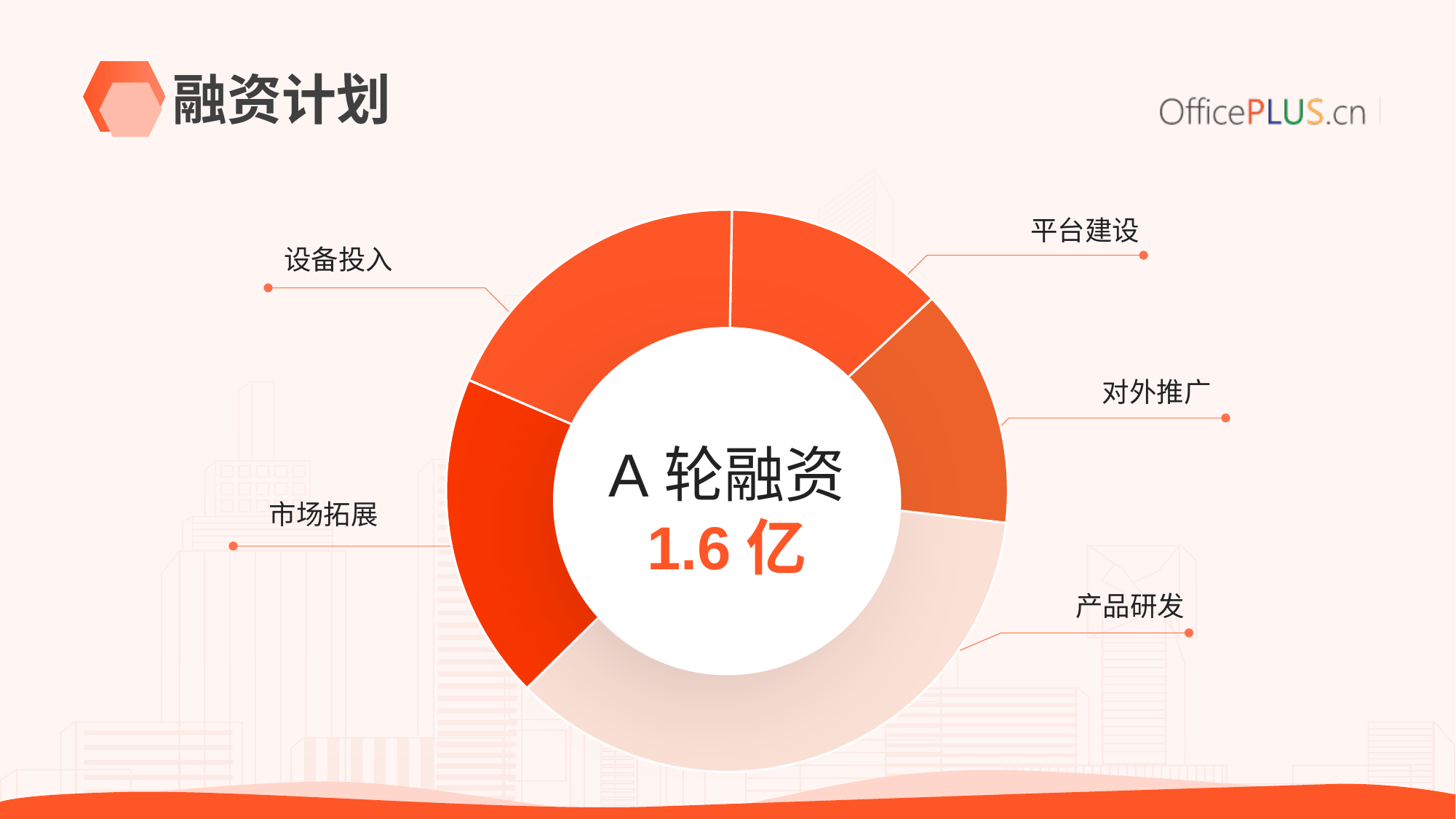

# 融资计划

### Chart

| Category | 融资计划 |
|---|---|
| 平台建设 | 203.0 |
| 对外推广 | 220.0 |
| 产品研发 | 570.0 |
| 市场拓展 | 300.0 |
| 设备投入 | 300.0 |
平台建设
设备投入

A轮融资
1.6亿
对外推广

市场拓展

产品研发